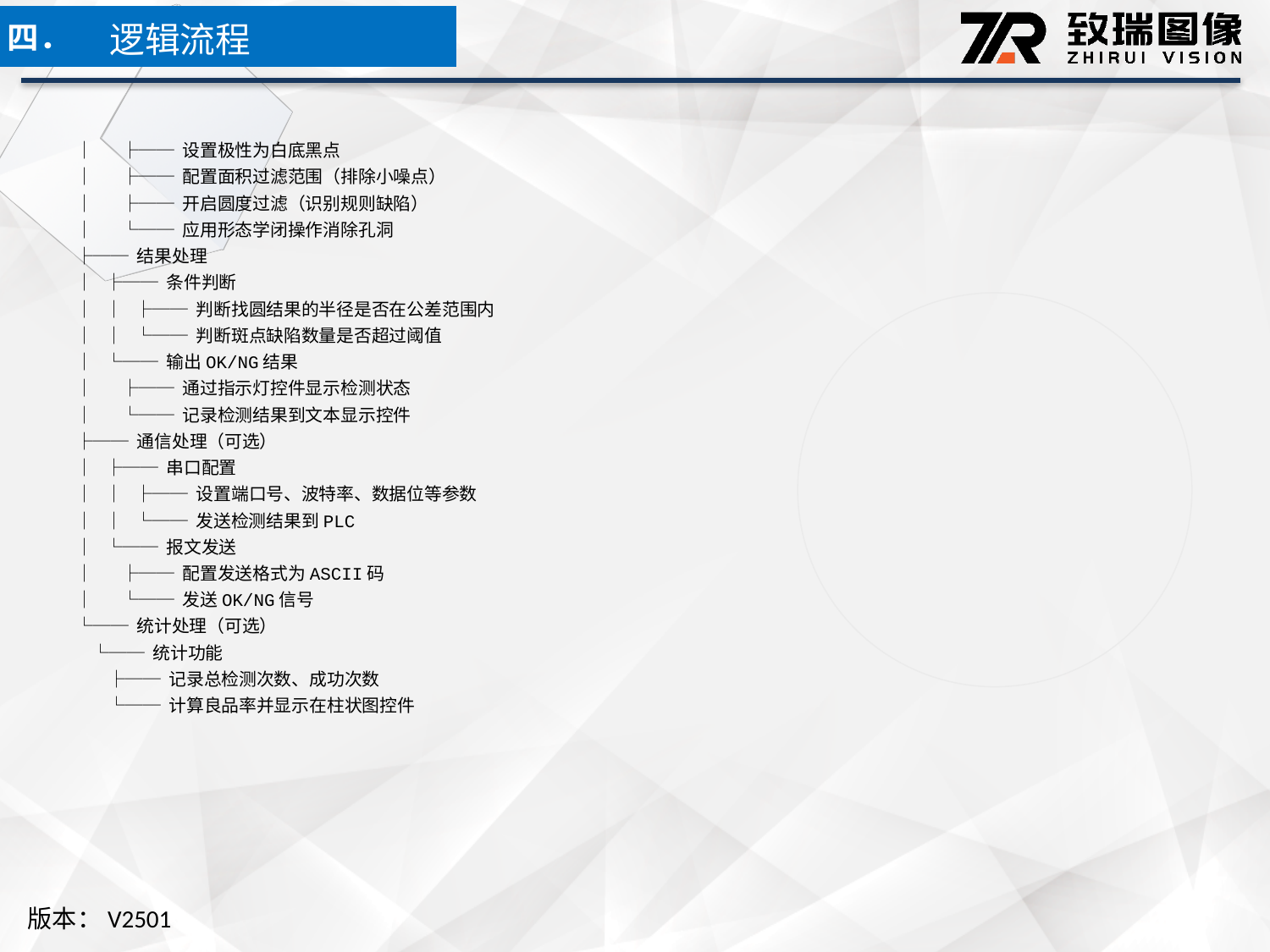

逻辑流程
四．

│       ├── 设置极性为白底黑点
│       ├── 配置面积过滤范围（排除小噪点）
│       ├── 开启圆度过滤（识别规则缺陷）
│       └── 应用形态学闭操作消除孔洞
├── 结果处理
│   ├── 条件判断
│   │   ├── 判断找圆结果的半径是否在公差范围内
│   │   └── 判断斑点缺陷数量是否超过阈值
│   └── 输出OK/NG结果
│       ├── 通过指示灯控件显示检测状态
│       └── 记录检测结果到文本显示控件
├── 通信处理（可选）
│   ├── 串口配置
│   │   ├── 设置端口号、波特率、数据位等参数
│   │   └── 发送检测结果到PLC
│   └── 报文发送
│       ├── 配置发送格式为ASCII码
│       └── 发送OK/NG信号
└── 统计处理（可选）
    └── 统计功能
        ├── 记录总检测次数、成功次数
        └── 计算良品率并显示在柱状图控件